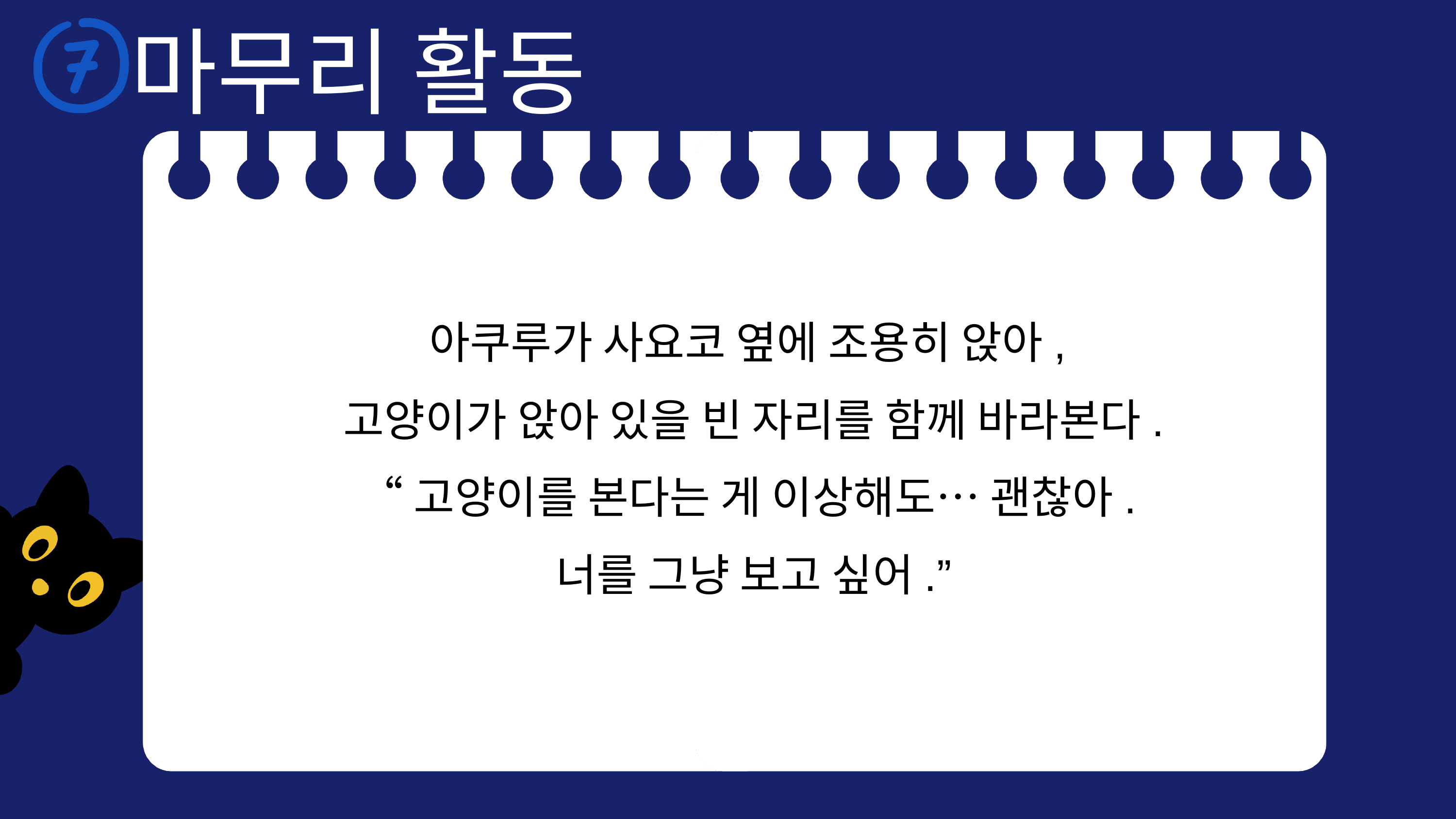

마무리 활동

아쿠루가 사요코 옆에 조용히 앉아,
고양이가 앉아 있을 빈 자리를 함께 바라본다.
“고양이를 본다는 게 이상해도… 괜찮아.
너를 그냥 보고 싶어.”